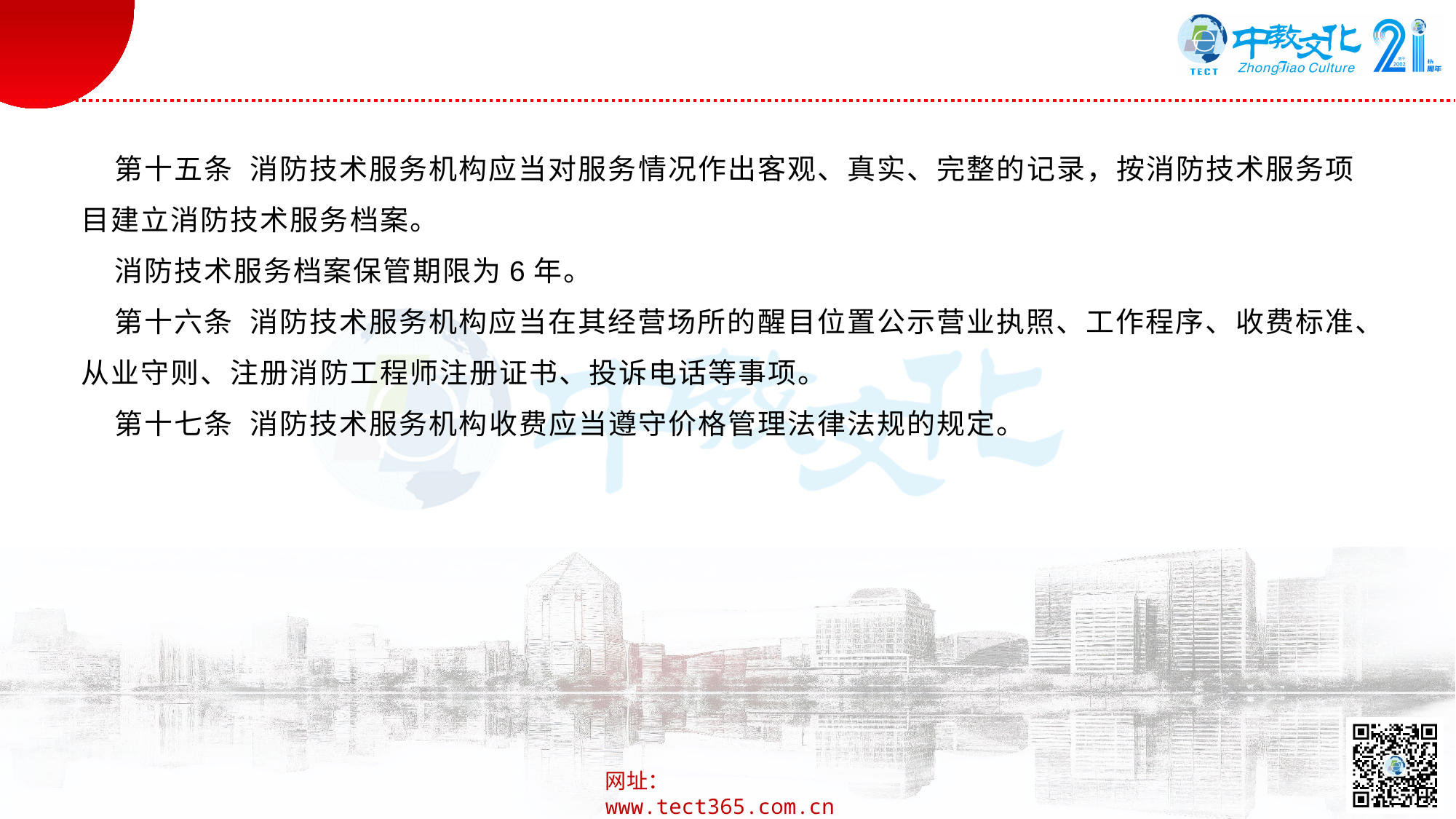

第十五条  消防技术服务机构应当对服务情况作出客观、真实、完整的记录，按消防技术服务项目建立消防技术服务档案。
消防技术服务档案保管期限为6年。
第十六条  消防技术服务机构应当在其经营场所的醒目位置公示营业执照、工作程序、收费标准、从业守则、注册消防工程师注册证书、投诉电话等事项。
第十七条  消防技术服务机构收费应当遵守价格管理法律法规的规定。